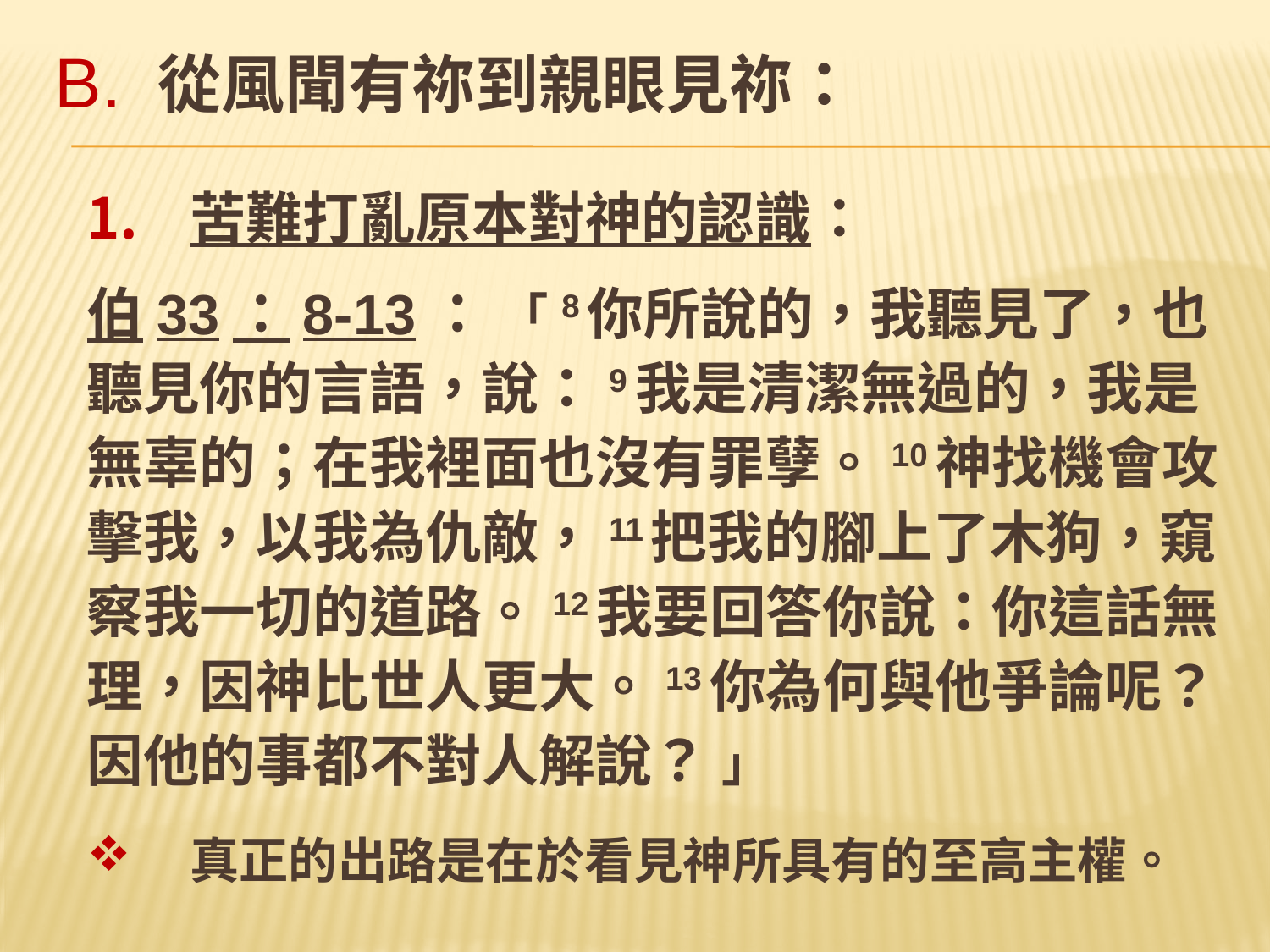

# B. 從風聞有祢到親眼見祢：
苦難打亂原本對神的認識：
伯33：8-13： 「 8你所說的，我聽見了，也聽見你的言語，說：9我是清潔無過的，我是無辜的；在我裡面也沒有罪孽。10神找機會攻擊我，以我為仇敵，11把我的腳上了木狗，窺察我一切的道路。12我要回答你說：你這話無理，因神比世人更大。13你為何與他爭論呢？因他的事都不對人解說？ 」
真正的出路是在於看見神所具有的至高主權。